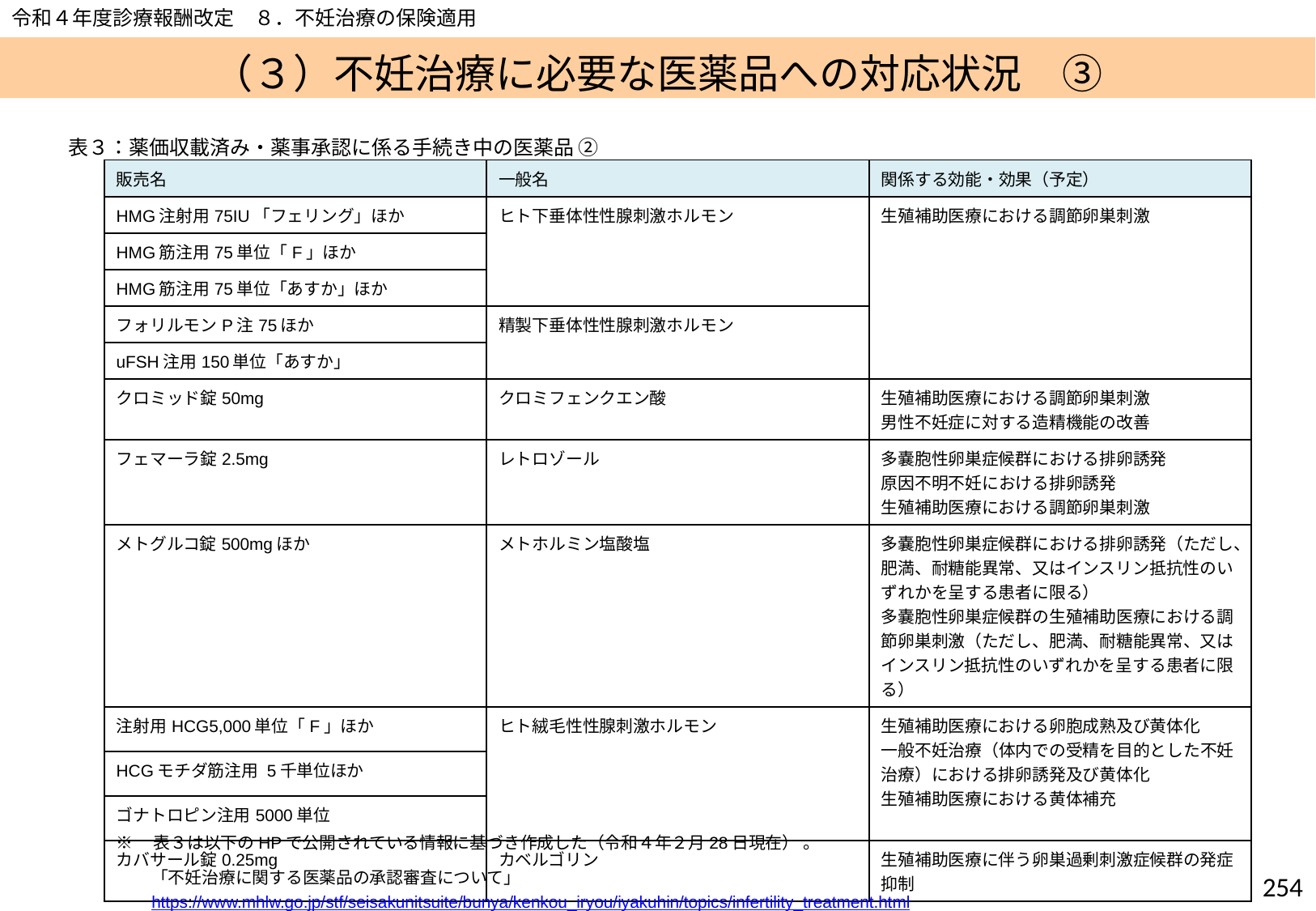

令和４年度診療報酬改定　８．不妊治療の保険適用
# （３）不妊治療に必要な医薬品への対応状況　③
表３：薬価収載済み・薬事承認に係る手続き中の医薬品 ②
| 販売名 | 一般名 | 関係する効能・効果（予定） |
| --- | --- | --- |
| HMG注射用75IU「フェリング」ほか | ヒト下垂体性性腺刺激ホルモン | 生殖補助医療における調節卵巣刺激 |
| HMG筋注用75単位「F」ほか |  |  |
| HMG筋注用75単位「あすか」ほか |  |  |
| フォリルモンP注75ほか | 精製下垂体性性腺刺激ホルモン |  |
| uFSH注用150単位「あすか」 |  |  |
| クロミッド錠50mg | クロミフェンクエン酸 | 生殖補助医療における調節卵巣刺激 男性不妊症に対する造精機能の改善 |
| フェマーラ錠2.5mg | レトロゾール | 多嚢胞性卵巣症候群における排卵誘発 原因不明不妊における排卵誘発 生殖補助医療における調節卵巣刺激 |
| メトグルコ錠500mgほか | メトホルミン塩酸塩 | 多嚢胞性卵巣症候群における排卵誘発（ただし、肥満、耐糖能異常、又はインスリン抵抗性のいずれかを呈する患者に限る） 多嚢胞性卵巣症候群の生殖補助医療における調節卵巣刺激（ただし、肥満、耐糖能異常、又はインスリン抵抗性のいずれかを呈する患者に限る） |
| 注射用HCG5,000単位「F」ほか | ヒト絨毛性性腺刺激ホルモン | 生殖補助医療における卵胞成熟及び黄体化 一般不妊治療（体内での受精を目的とした不妊治療）における排卵誘発及び黄体化 生殖補助医療における黄体補充 |
| HCGモチダ筋注用 5千単位ほか |  |  |
| ゴナトロピン注用5000単位 |  |  |
| カバサール錠0.25mg | カベルゴリン | 生殖補助医療に伴う卵巣過剰刺激症候群の発症抑制 |
※　表３は以下のHPで公開されている情報に基づき作成した（令和４年２月28日現在） 。
「不妊治療に関する医薬品の承認審査について」
https://www.mhlw.go.jp/stf/seisakunitsuite/bunya/kenkou_iryou/iyakuhin/topics/infertility_treatment.html
254